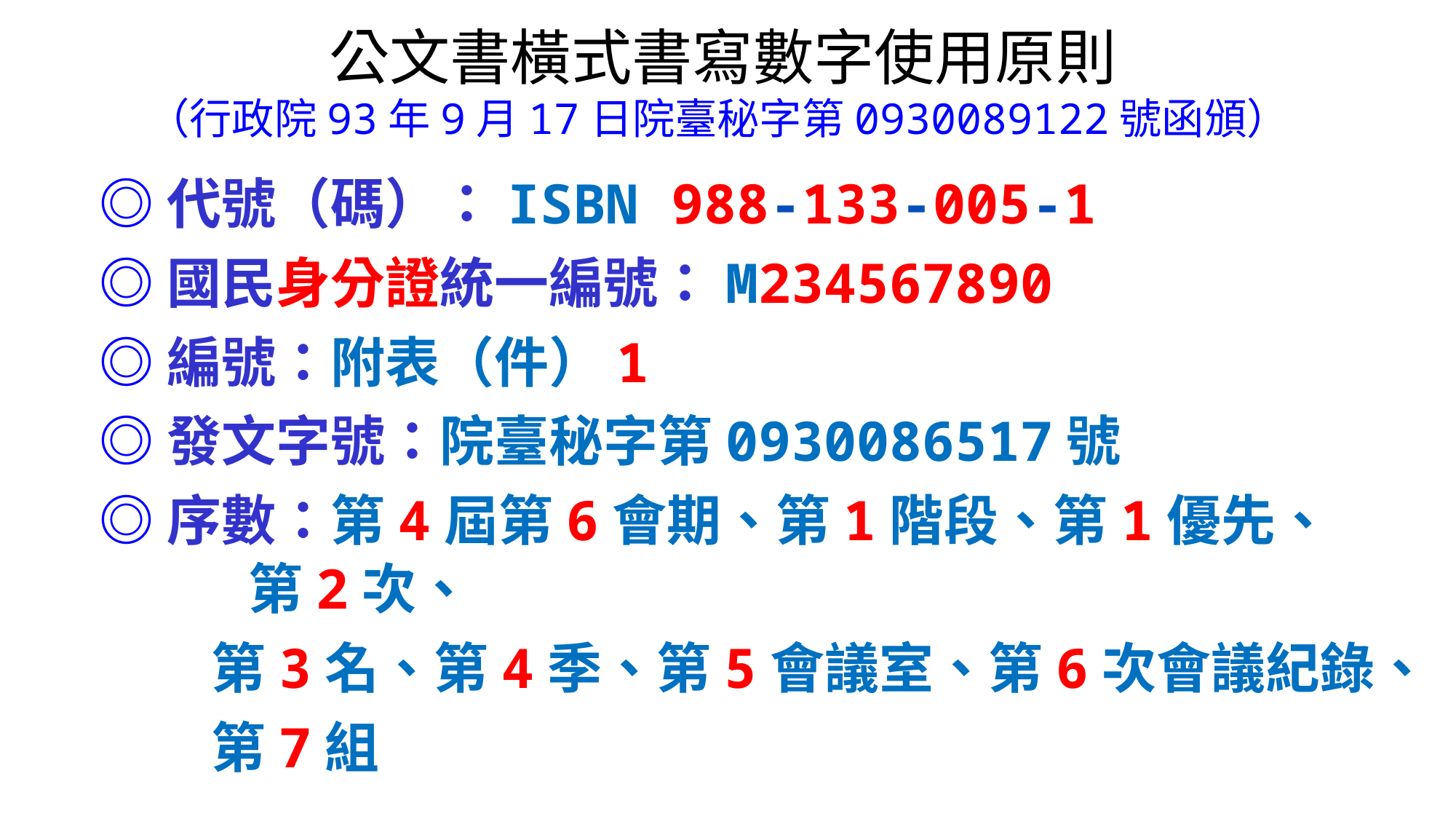

# 公文書橫式書寫數字使用原則 （行政院93年9月17日院臺秘字第0930089122號函頒）
◎代號（碼）：ISBN 988-133-005-1
◎國民身分證統一編號：M234567890
◎編號：附表（件）1
◎發文字號：院臺秘字第0930086517號
◎序數：第4屆第6會期、第1階段、第1優先、第2次、
        第3名、第4季、第5會議室、第6次會議紀錄、
        第7組